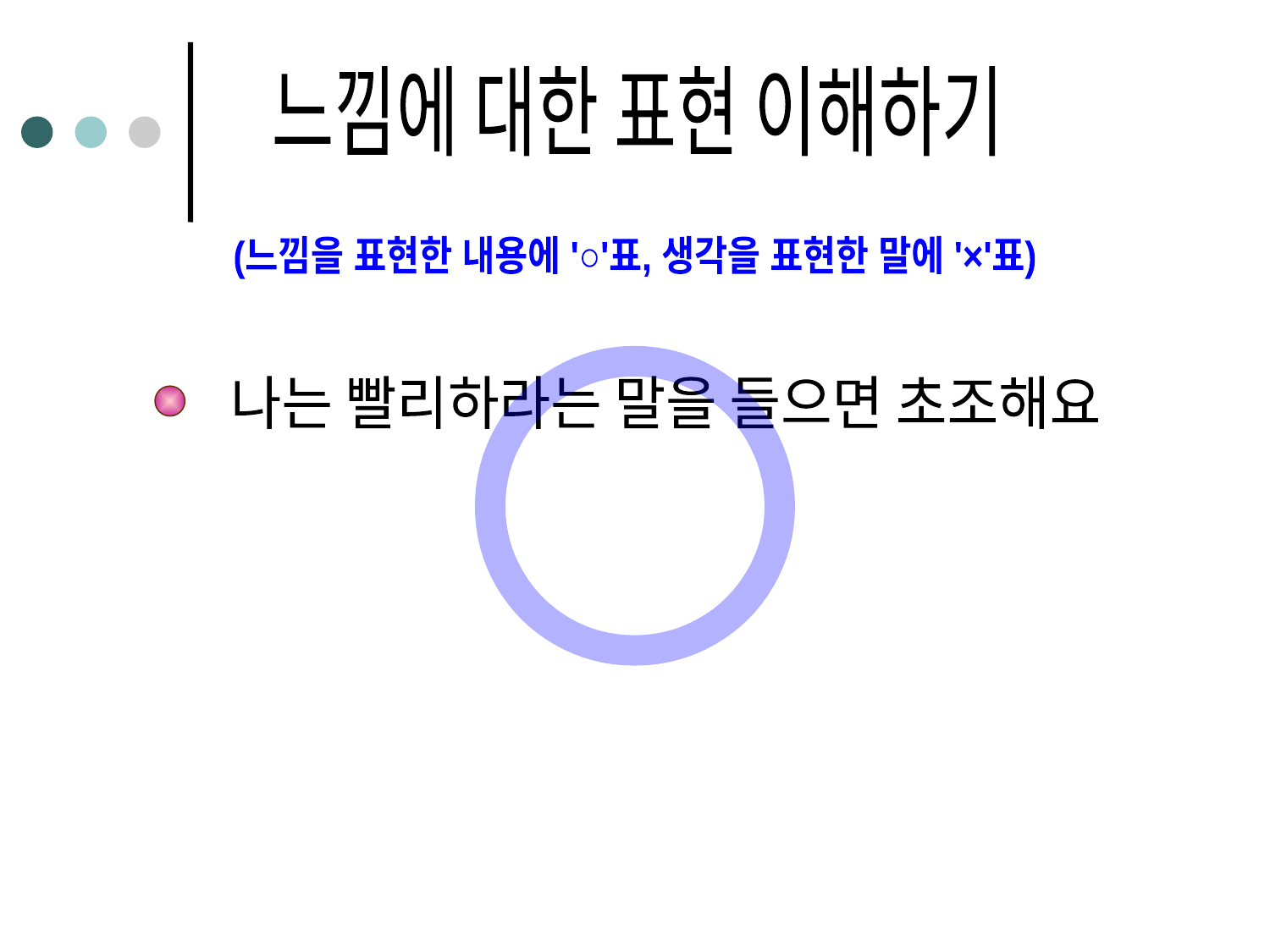

느낌에 대한 표현 이해하기
(느낌을 표현한 내용에 '○'표, 생각을 표현한 말에 '×'표)

×
×
×
×
○
○
○
나는 빨리하라는 말을 들으면 초조해요

나는 당신이 나를 사랑하지 않는다고 느껴
당신이 떠나가게 되어서 정말 슬퍼
나는 당신이 그런 말을 할 때면 겁이납니다.
당신이 인사를 받지 않을 때 나는 무시당한 것처럼 느껴집니다.
당신을 한 대 때려주고 싶은 느낌이야
당신이 내게 해 준 것에 대해 좋게 생각하고 있어요

‘사랑하지 않는다’는 말은 상대방이 이렇게 느낄 것이라는
‘무시당하다’는 말은 상대방의 태도에 대한 나의 생각을
‘때려주고 싶다’는 말은 자신이 상상하는 행동에 대하여
‘좋다’는 말은 뜻이 모호하고 구체적이지 못하므로 상대의

자신의 생각을 표현한 말
표현한 말
표현한 말
재해석이 요구되는 말임
    ▶ ‘슬프다’ 혹은 ‘고민스럽다’등과 같은 말로 표현

        즉 “당신이 나를 사랑하지 않는 것 같아, 나는 몹시 슬퍼.”
    ▶ ‘외롭다’, ‘못마땅하다’, ‘민망하다’등의 말로 표현

        즉 “당신이 인사를 받지 않으면 나는 민망한 기분을 느낍니다.”
    ▶ ‘격분하다’, ‘흥분하다’, ‘섭섭하다’등의 말로 표현

        즉 “당신에게 몹시 화가나 있다.”
    ▶ ‘안도가 되었다’, ‘고맙다’, ‘용기를 얻었다’ 등의 표현이 적합

        즉 “당신이 내게 해 준 것을 매우 기쁘게 생각합니다.”